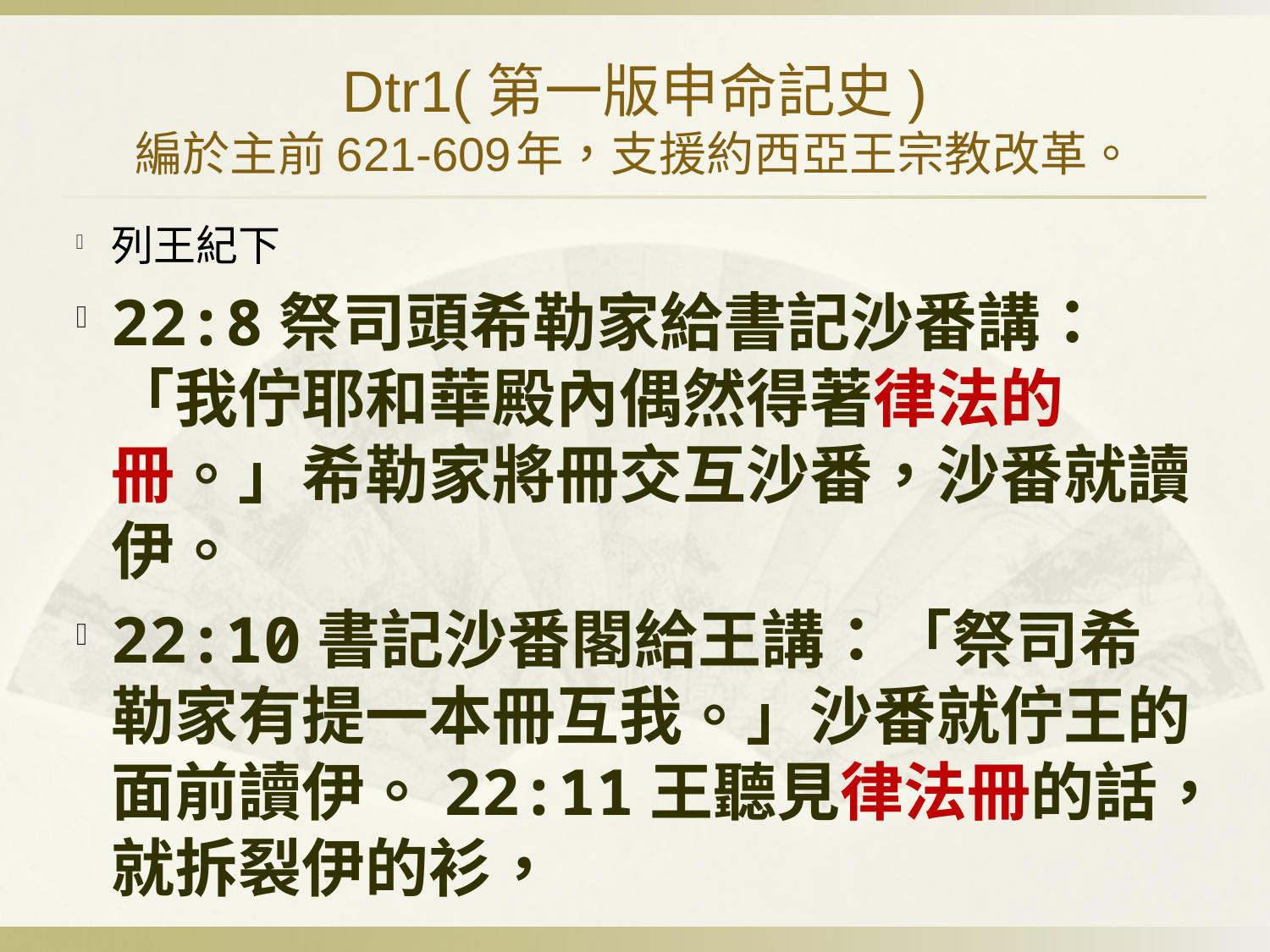

# Dtr1(第一版申命記史) 編於主前621-609	年，支援約西亞王宗教改革。
列王紀下
22:8祭司頭希勒家給書記沙番講：「我佇耶和華殿內偶然得著律法的冊。」希勒家將冊交互沙番，沙番就讀伊。
22:10書記沙番閣給王講：「祭司希勒家有提一本冊互我。」沙番就佇王的面前讀伊。22:11王聽見律法冊的話，就拆裂伊的衫，